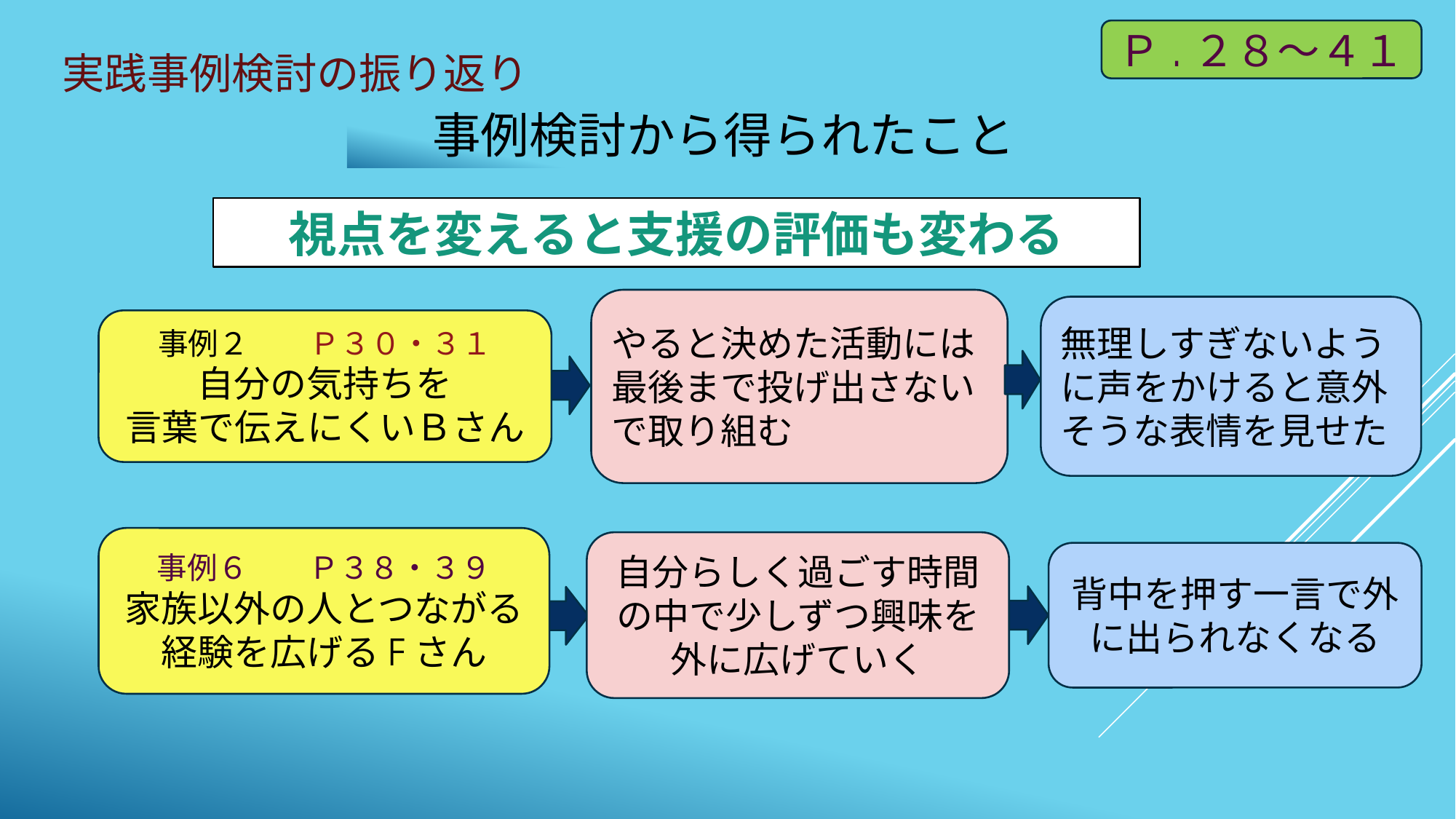

Ｐ.２８～４１
# 実践事例検討の振り返り
事例検討から得られたこと
視点を変えると支援の評価も変わる
やると決めた活動には最後まで投げ出さないで取り組む
無理しすぎないように声をかけると意外
そうな表情を見せた
事例２　　Ｐ３０・３１
自分の気持ちを
言葉で伝えにくいＢさん

事例６　　Ｐ３８・３９
家族以外の人とつながる経験を広げるFさん
自分らしく過ごす時間の中で少しずつ興味を外に広げていく
背中を押す一言で外に出られなくなる